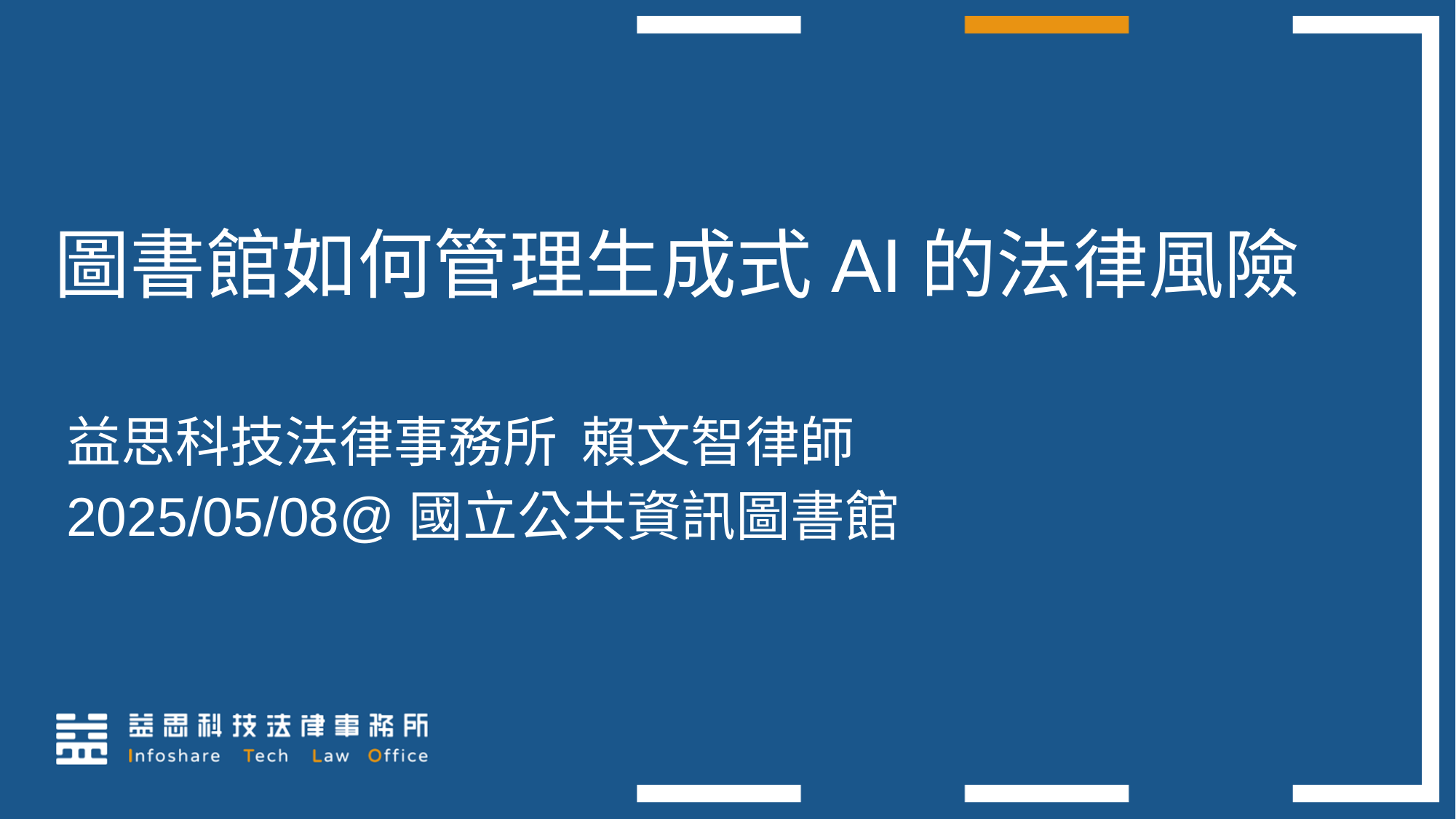

圖書館如何管理生成式AI的法律風險

益思科技法律事務所  賴文智律師
2025/05/08@國立公共資訊圖書館